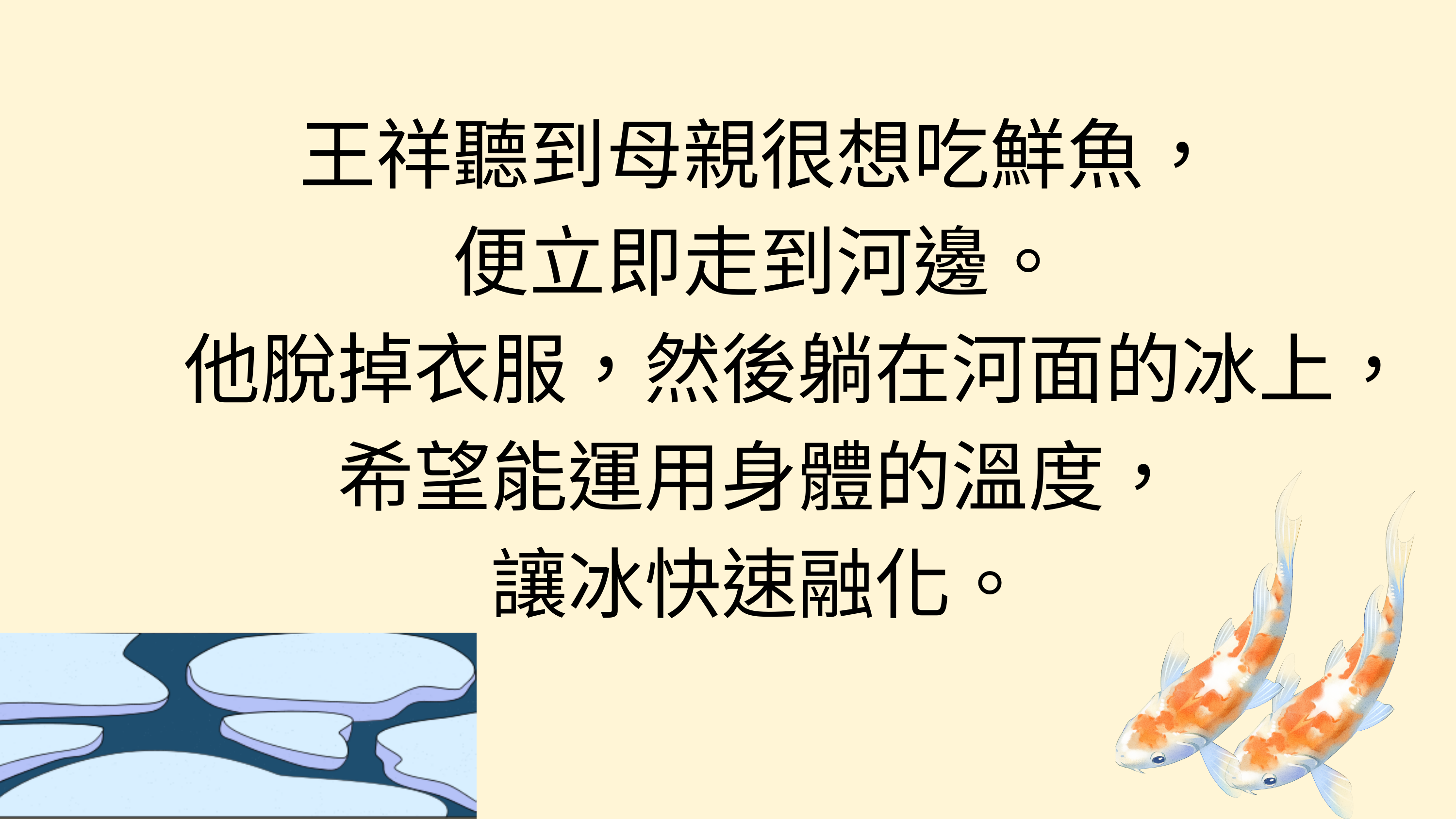

王祥聽到母親很想吃鮮魚，
便立即走到河邊。
他脫掉衣服，然後躺在河面的冰上，
希望能運用身體的溫度，
讓冰快速融化。